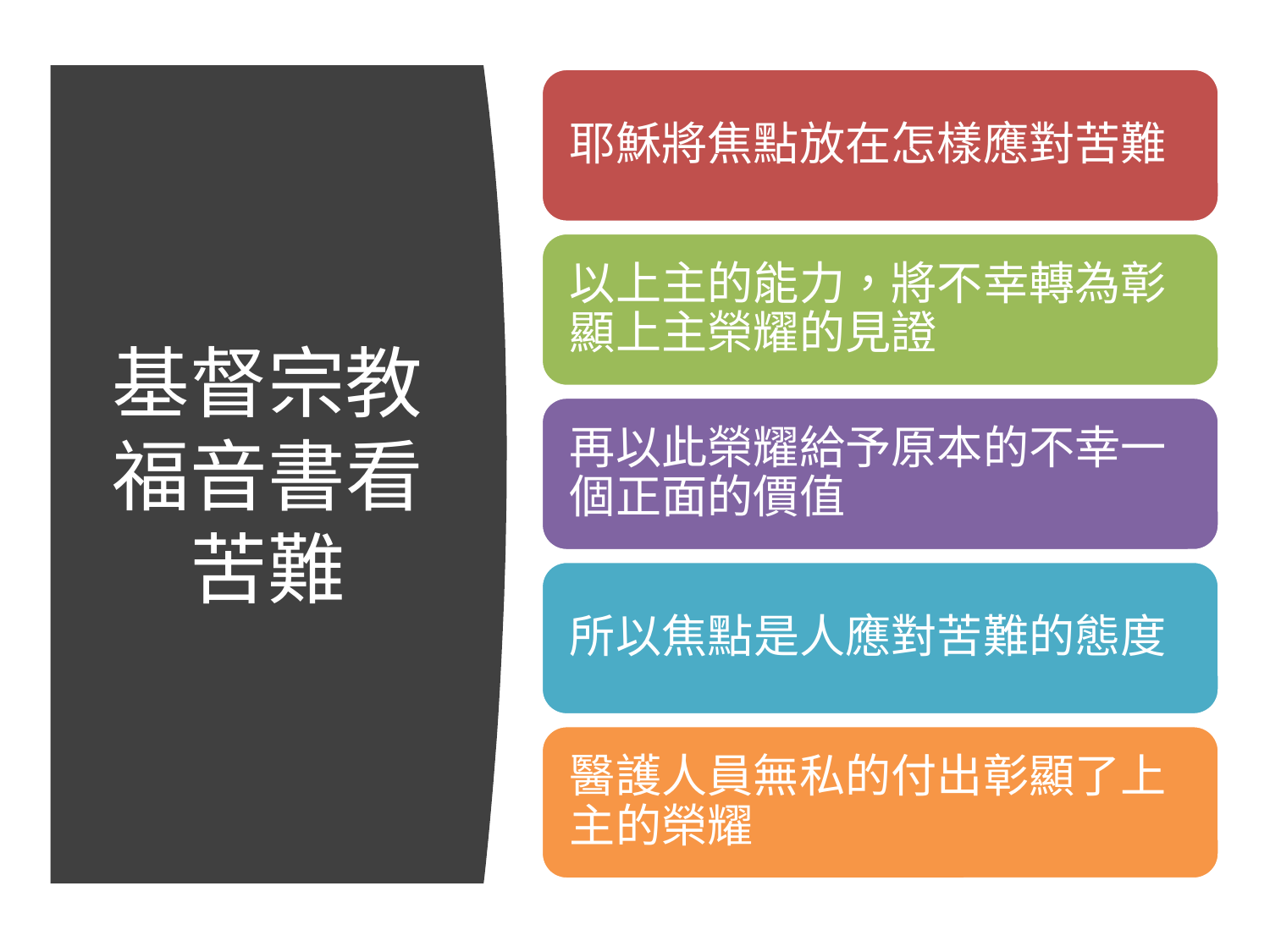

耶穌將焦點放在怎樣應對苦難
以上主的能力，將不幸轉為彰顯上主榮耀的見證
再以此榮耀給予原本的不幸一個正面的價值
所以焦點是人應對苦難的態度
醫護人員無私的付出彰顯了上主的榮耀

# 基督宗教福音書看苦難